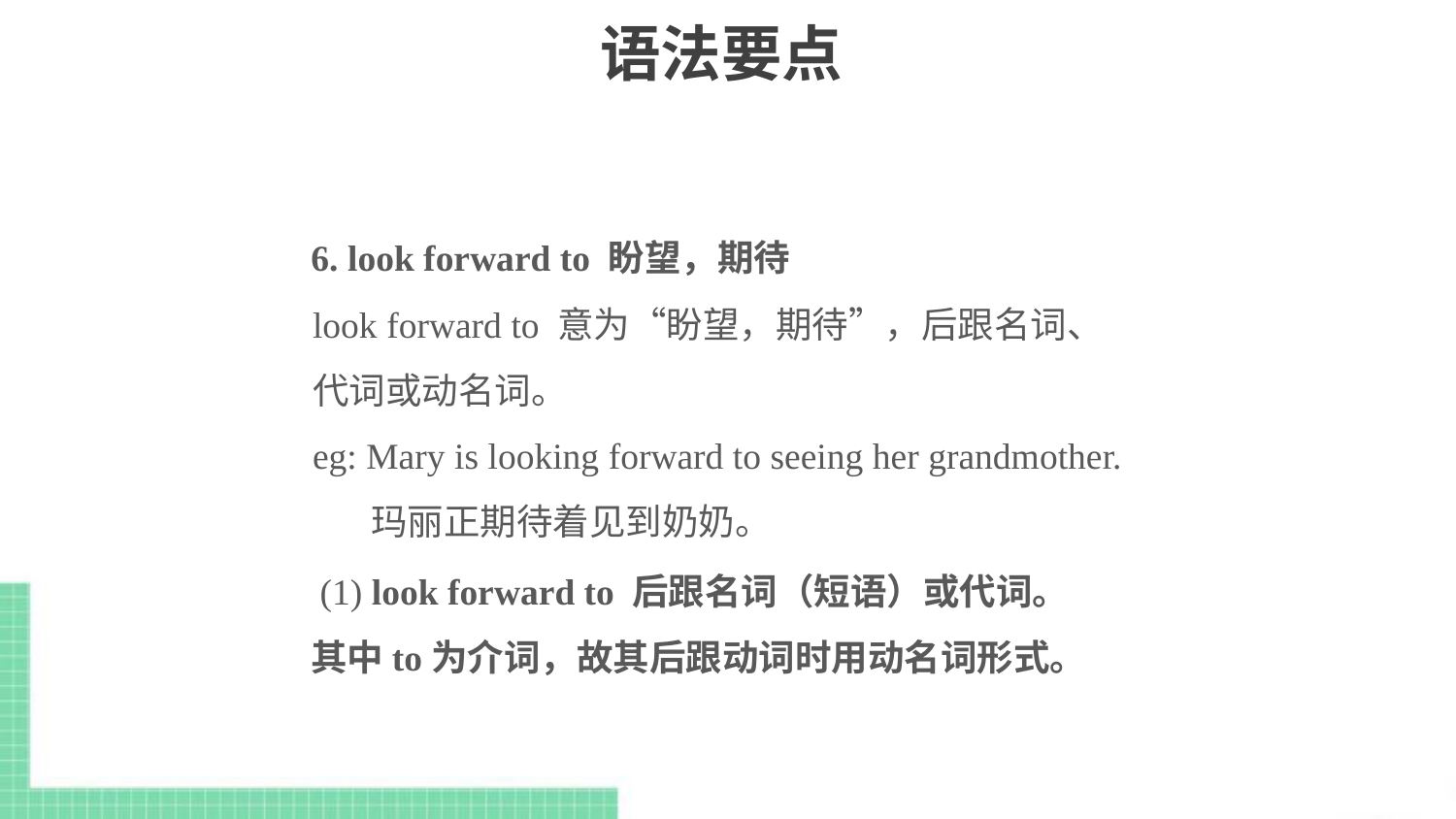

# 语法要点
6. look forward to 盼望，期待
look forward to 意为“盼望，期待”，后跟名词、
代词或动名词。
eg: Mary is looking forward to seeing her grandmother.
      玛丽正期待着见到奶奶。
 (1) look forward to 后跟名词（短语）或代词。
其中to为介词，故其后跟动词时用动名词形式。